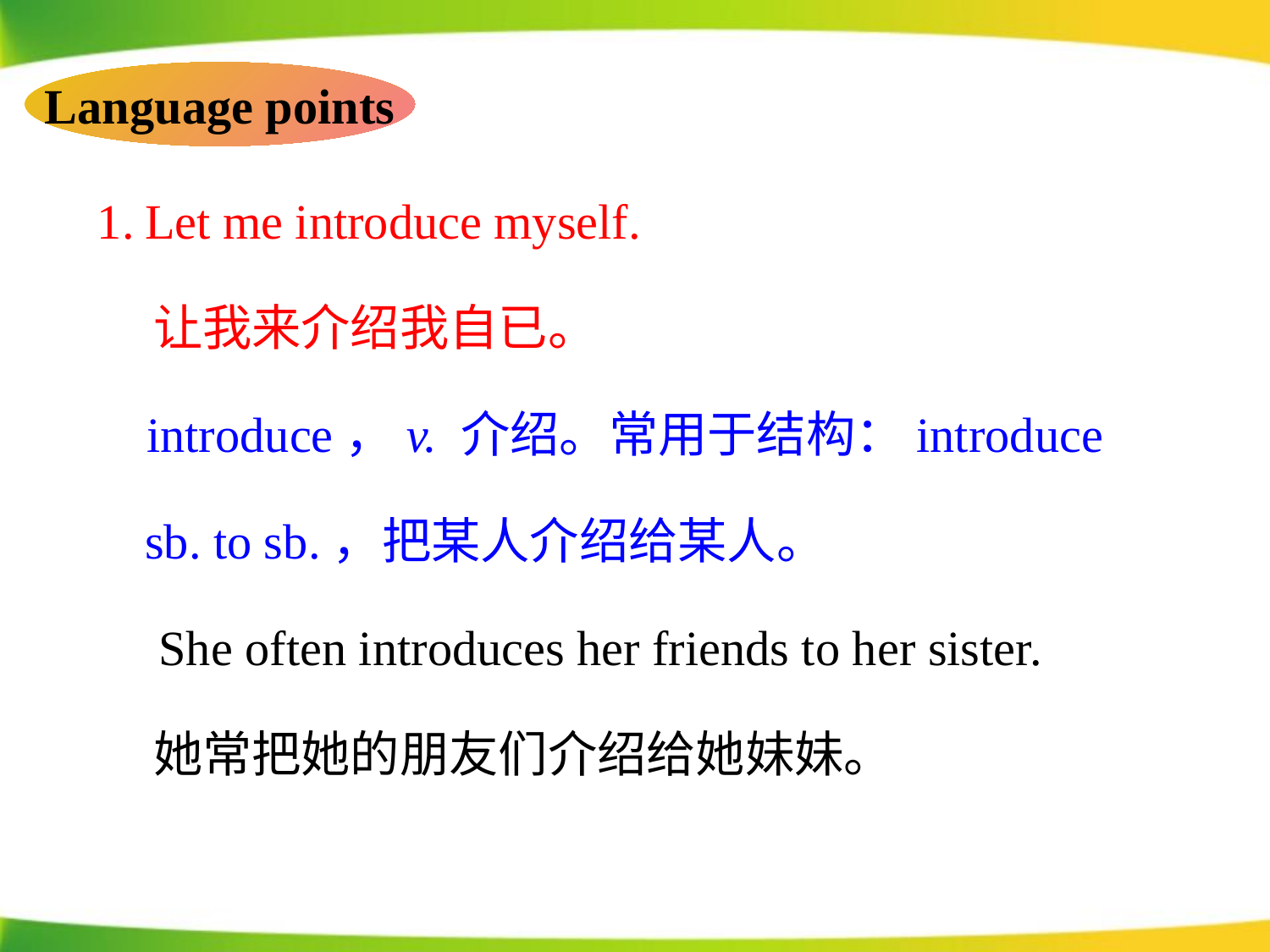

Language points
Let me introduce myself.
    让我来介绍我自已。
    introduce，v. 介绍。常用于结构：introduce sb. to sb.，把某人介绍给某人。
     She often introduces her friends to her sister.
    她常把她的朋友们介绍给她妹妹。